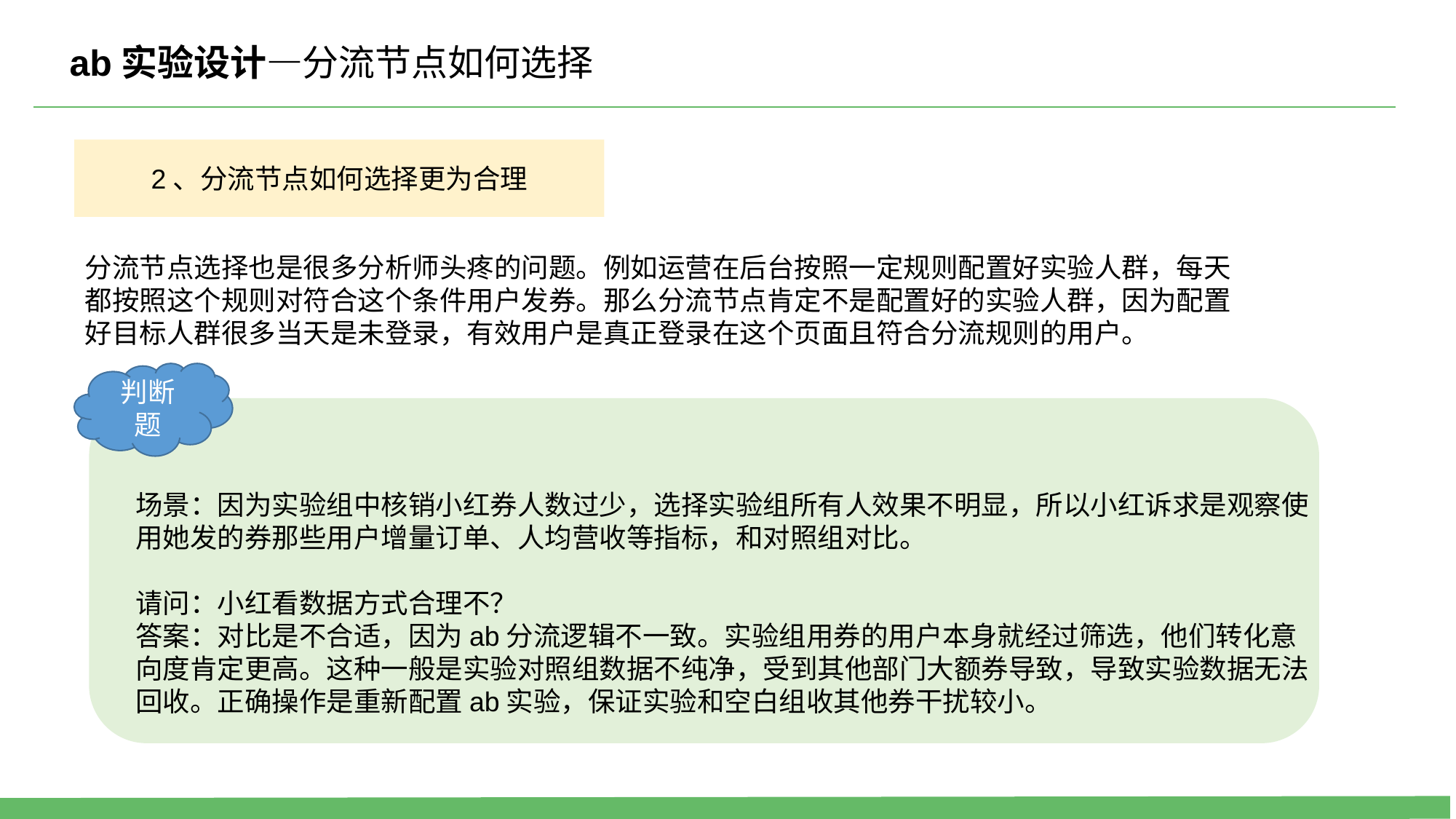

ab实验设计—分流节点如何选择
2、分流节点如何选择更为合理
分流节点选择也是很多分析师头疼的问题。例如运营在后台按照一定规则配置好实验人群，每天都按照这个规则对符合这个条件用户发券。那么分流节点肯定不是配置好的实验人群，因为配置好目标人群很多当天是未登录，有效用户是真正登录在这个页面且符合分流规则的用户。
判断题

场景：因为实验组中核销小红券人数过少，选择实验组所有人效果不明显，所以小红诉求是观察使用她发的券那些用户增量订单、人均营收等指标，和对照组对比。

请问：小红看数据方式合理不？
答案：对比是不合适，因为ab分流逻辑不一致。实验组用券的用户本身就经过筛选，他们转化意向度肯定更高。这种一般是实验对照组数据不纯净，受到其他部门大额券导致，导致实验数据无法回收。正确操作是重新配置ab实验，保证实验和空白组收其他券干扰较小。